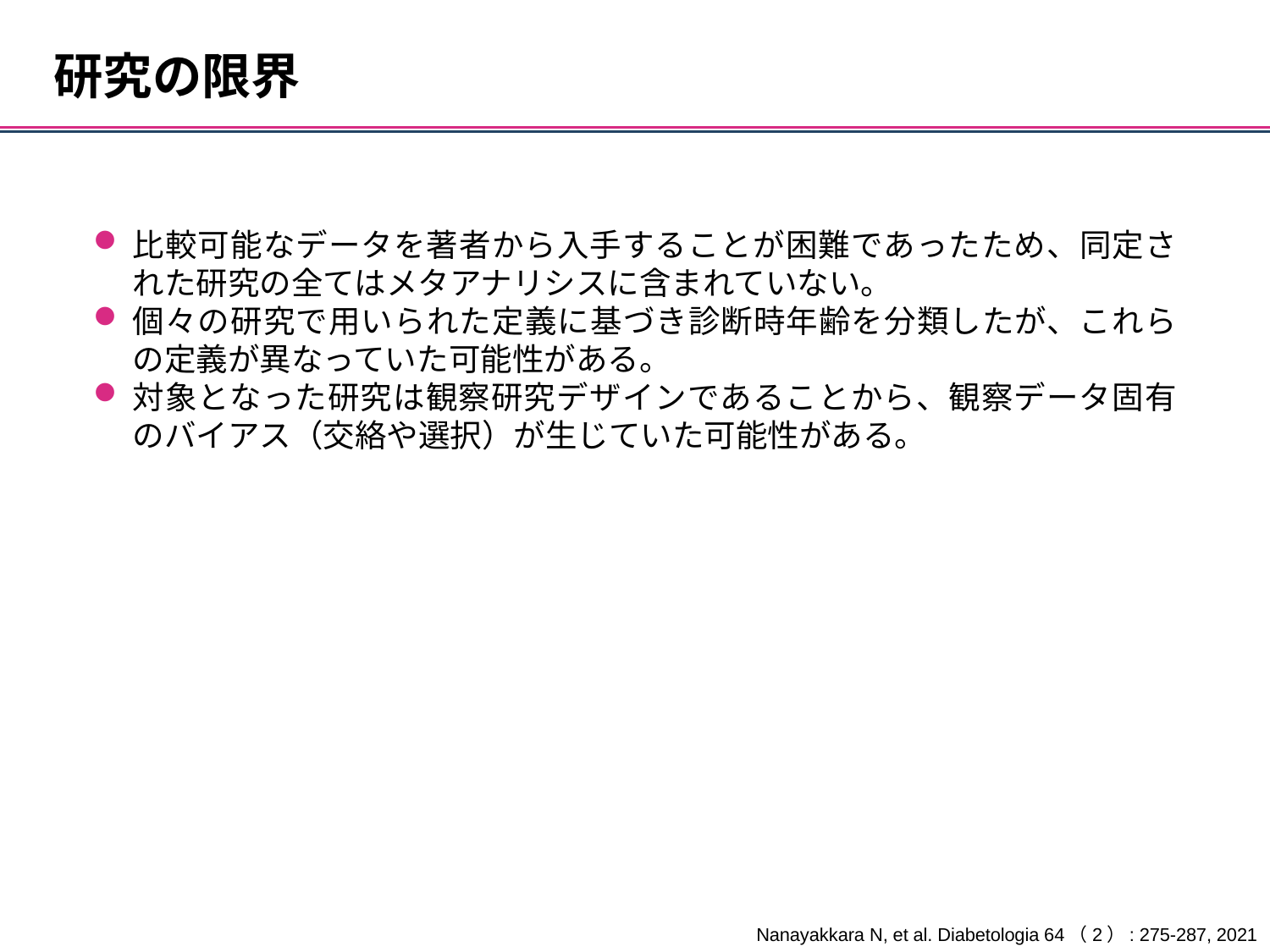

研究の限界
比較可能なデータを著者から入手することが困難であったため、同定された研究の全てはメタアナリシスに含まれていない。
個々の研究で用いられた定義に基づき診断時年齢を分類したが、これらの定義が異なっていた可能性がある。
対象となった研究は観察研究デザインであることから、観察データ固有のバイアス（交絡や選択）が生じていた可能性がある。
Nanayakkara N, et al. Diabetologia 64（2）: 275-287, 2021